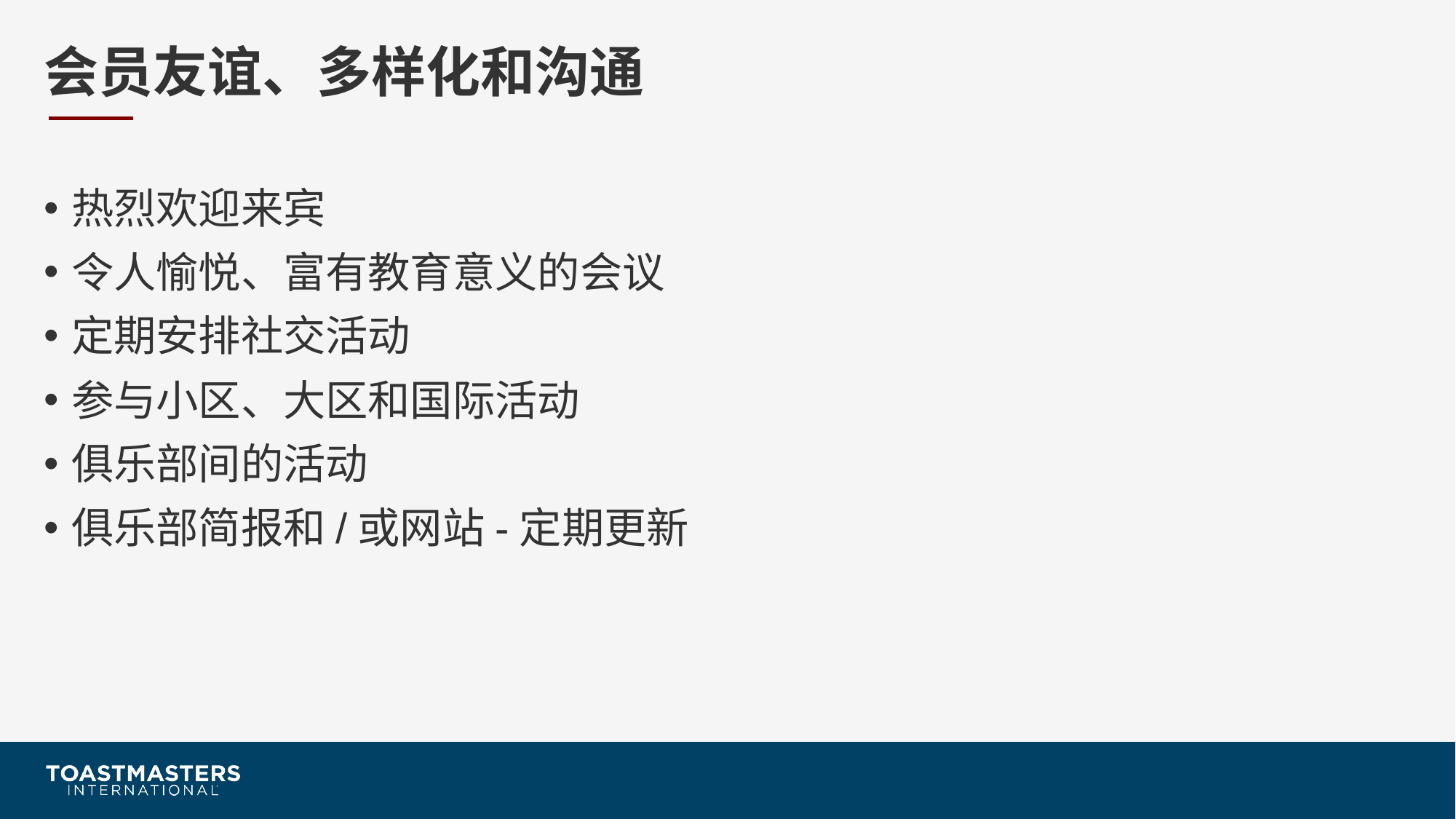

# 会员友谊、多样化和沟通
热烈欢迎来宾
令人愉悦、富有教育意义的会议
定期安排社交活动
参与小区、大区和国际活动
俱乐部间的活动
俱乐部简报和/或网站-定期更新